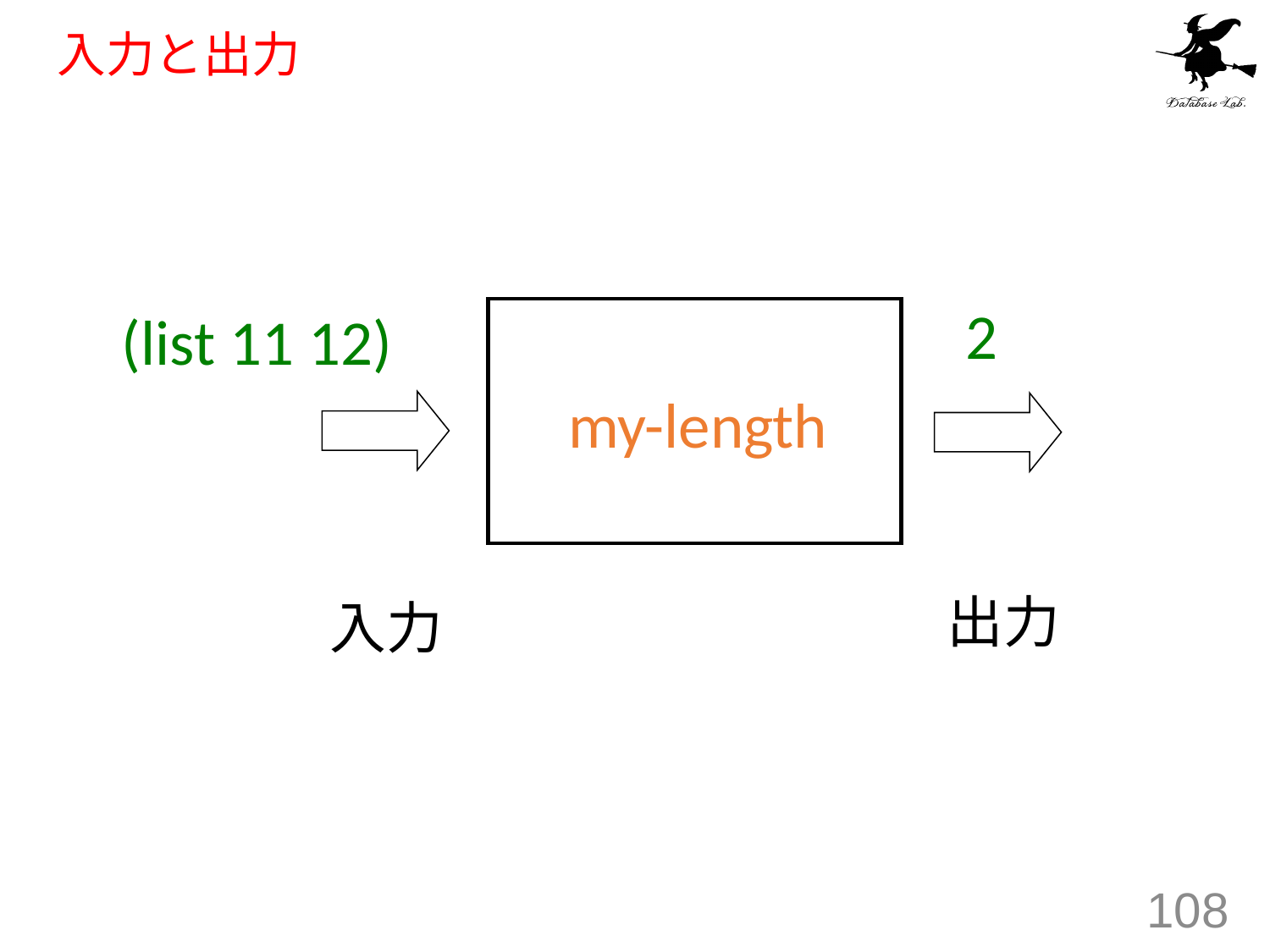

# 入力と出力
2
(list 11 12)

my-length

出力
入力
108